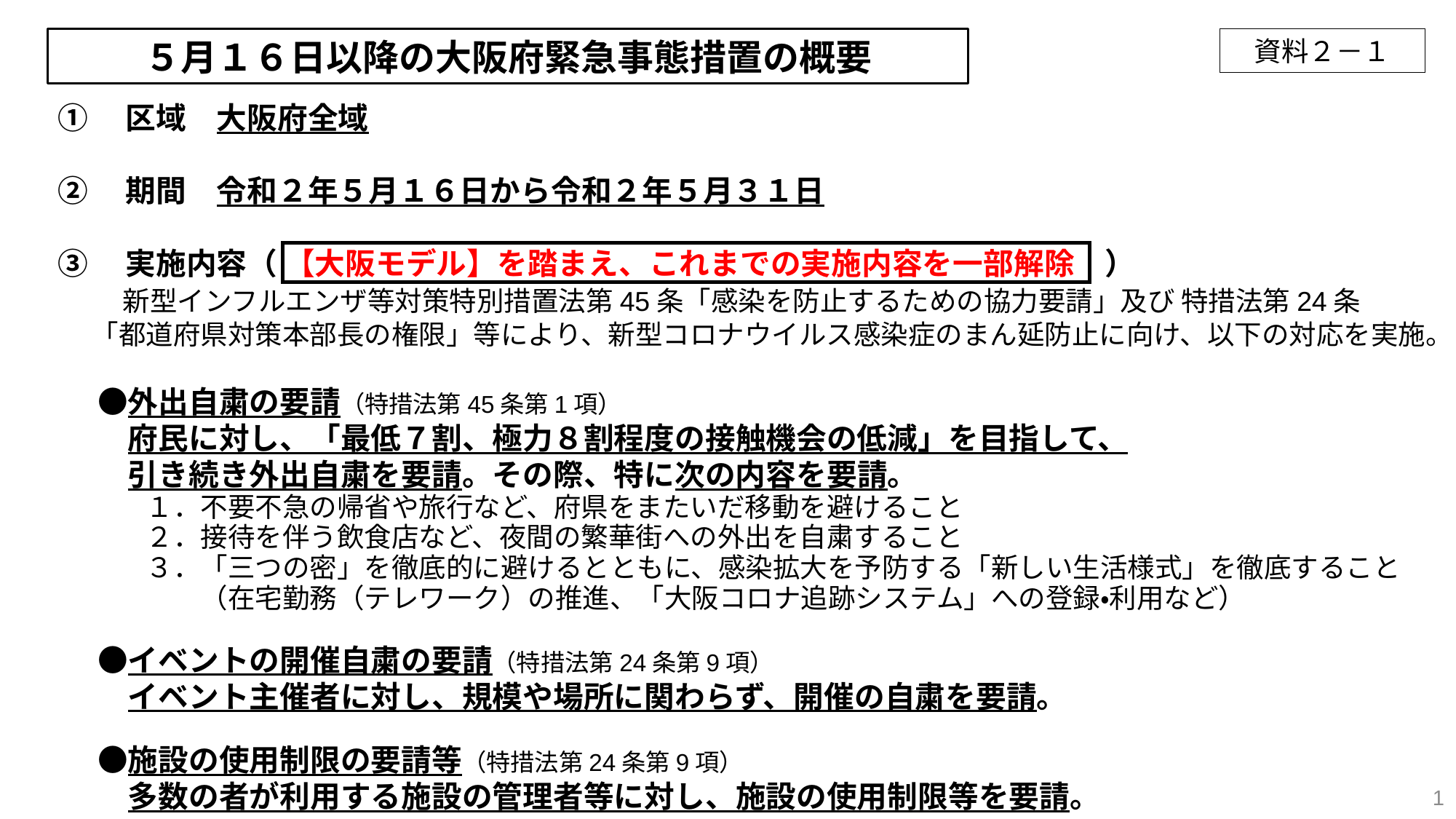

５月１６日以降の大阪府緊急事態措置の概要
資料２－１
   ①　区域　大阪府全域

   ②　期間　令和２年５月１６日から令和２年５月３１日

   ③　実施内容（ 【大阪モデル】を踏まえ、これまでの実施内容を一部解除　）
       　新型インフルエンザ等対策特別措置法第45条「感染を防止するための協力要請」及び 特措法第24条
　　「都道府県対策本部長の権限」等により、新型コロナウイルス感染症のまん延防止に向け、以下の対応を実施。

　　●外出自粛の要請（特措法第45条第1項）
　　　府民に対し、「最低７割、極力８割程度の接触機会の低減」を目指して、
　　　引き続き外出自粛を要請。その際、特に次の内容を要請。
　　　　１．不要不急の帰省や旅行など、府県をまたいだ移動を避けること
　　　　２．接待を伴う飲食店など、夜間の繁華街への外出を自粛すること
　　　　３．「三つの密」を徹底的に避けるとともに、感染拡大を予防する「新しい生活様式」を徹底すること
　　　　　　（在宅勤務（テレワーク）の推進、「大阪コロナ追跡システム」への登録・利用など）

　　●イベントの開催自粛の要請（特措法第24条第9項）
　　　イベント主催者に対し、規模や場所に関わらず、開催の自粛を要請。

　　●施設の使用制限の要請等（特措法第24条第9項）
　　　多数の者が利用する施設の管理者等に対し、施設の使用制限等を要請。

1